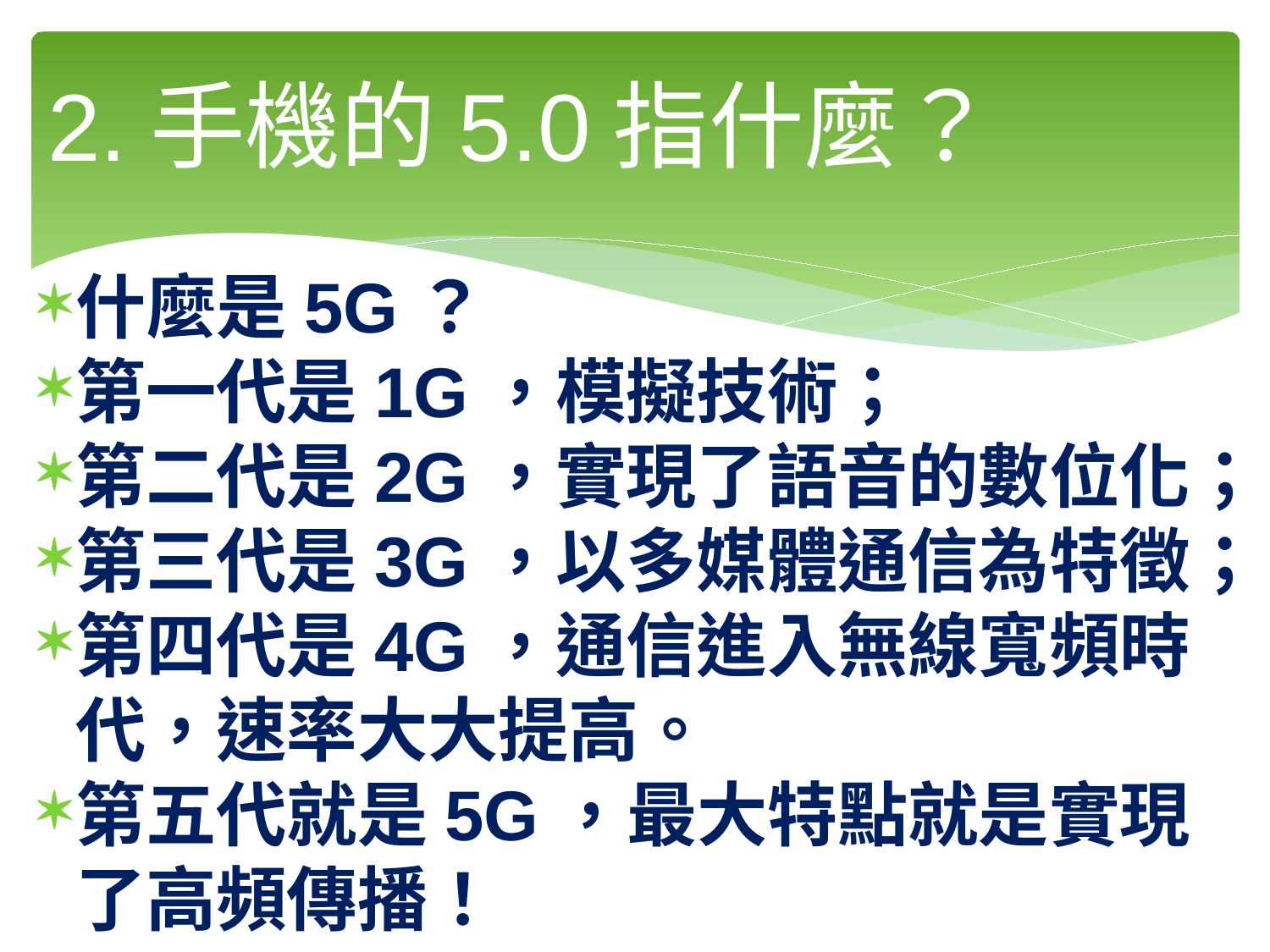

# 2.手機的5.0指什麼？
什麼是5G？
第一代是1G，模擬技術；
第二代是2G，實現了語音的數位化；
第三代是3G，以多媒體通信為特徵；
第四代是4G，通信進入無線寬頻時代，速率大大提高。
第五代就是5G，最大特點就是實現了高頻傳播！